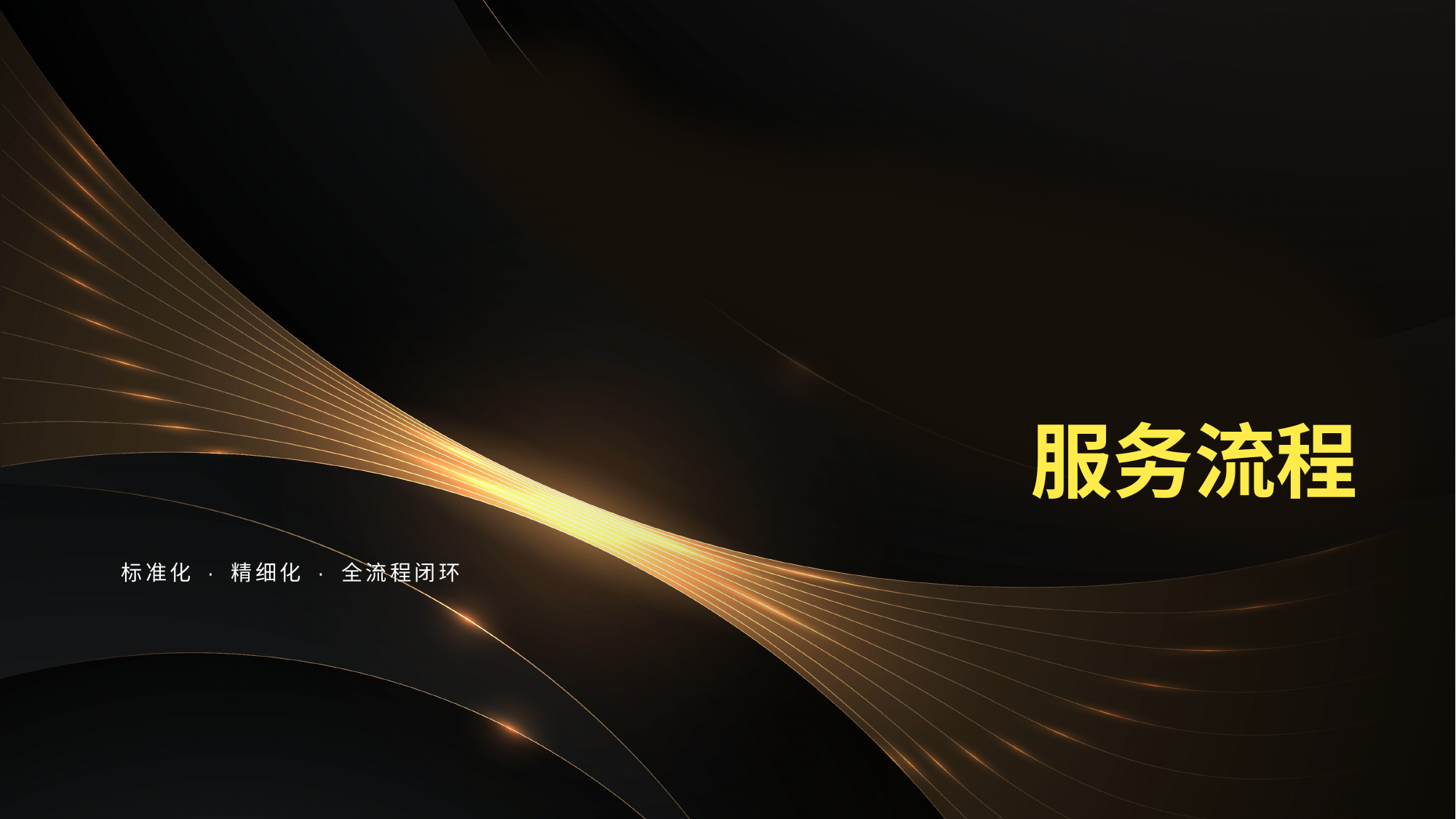

# 服务流程
标准化 · 精细化 · 全流程闭环